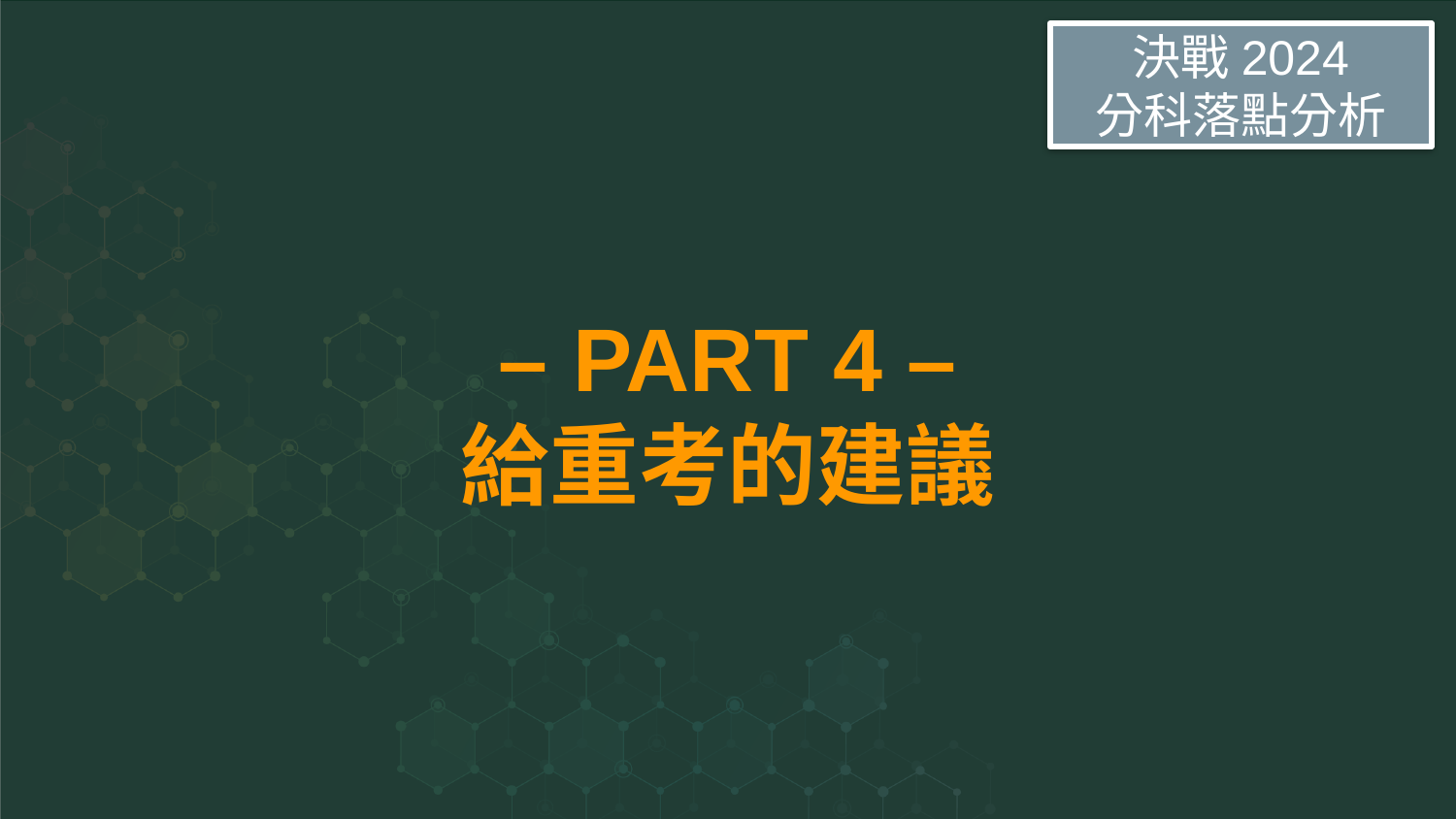

決戰2024
分科落點分析
# – PART 4 –
給重考的建議